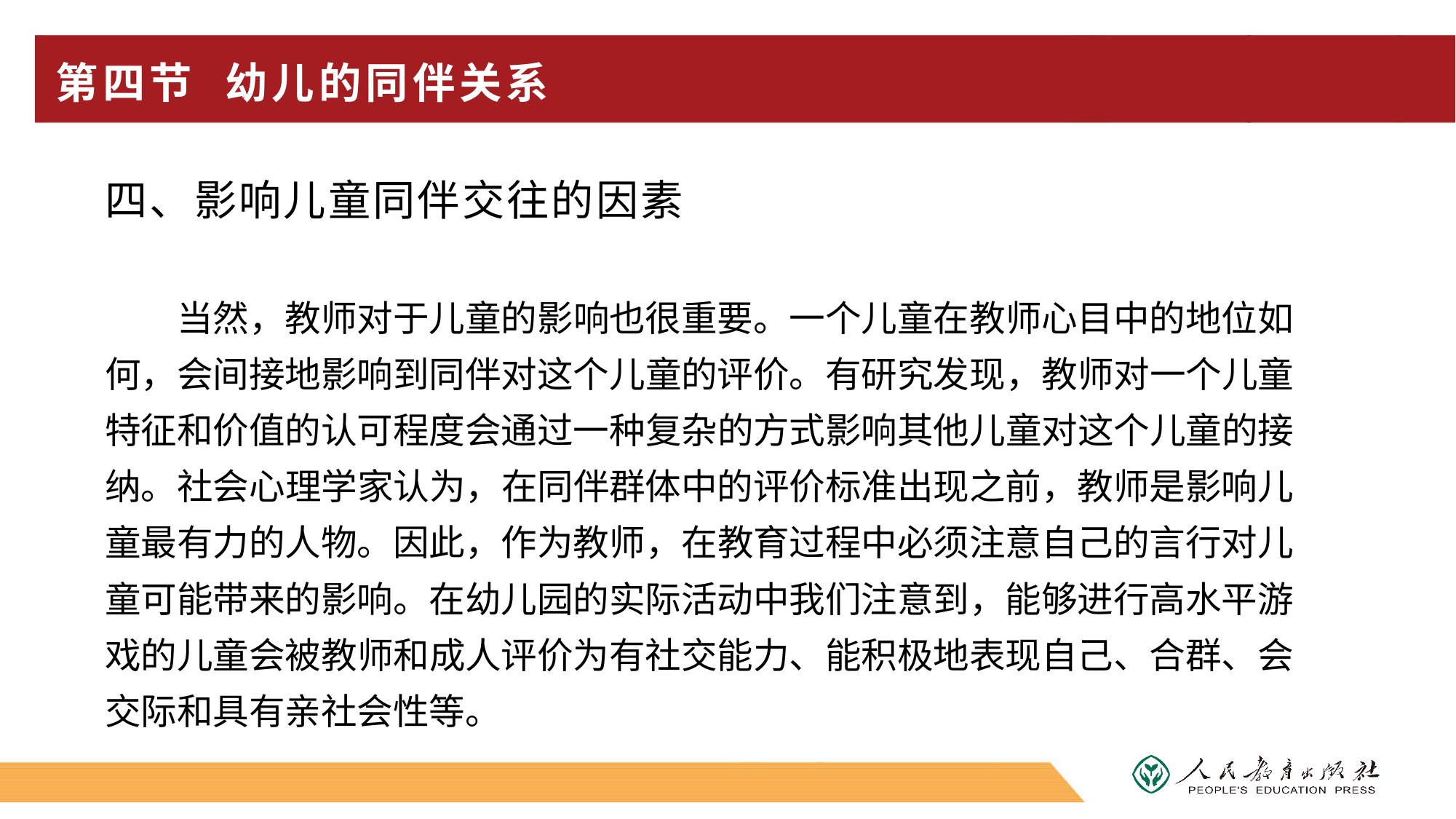

# 第四节  幼儿的同伴关系
四、影响儿童同伴交往的因素
当然，教师对于儿童的影响也很重要。一个儿童在教师心目中的地位如何，会间接地影响到同伴对这个儿童的评价。有研究发现，教师对一个儿童特征和价值的认可程度会通过一种复杂的方式影响其他儿童对这个儿童的接纳。社会心理学家认为，在同伴群体中的评价标准出现之前，教师是影响儿童最有力的人物。因此，作为教师，在教育过程中必须注意自己的言行对儿童可能带来的影响。在幼儿园的实际活动中我们注意到，能够进行高水平游戏的儿童会被教师和成人评价为有社交能力、能积极地表现自己、合群、会交际和具有亲社会性等。